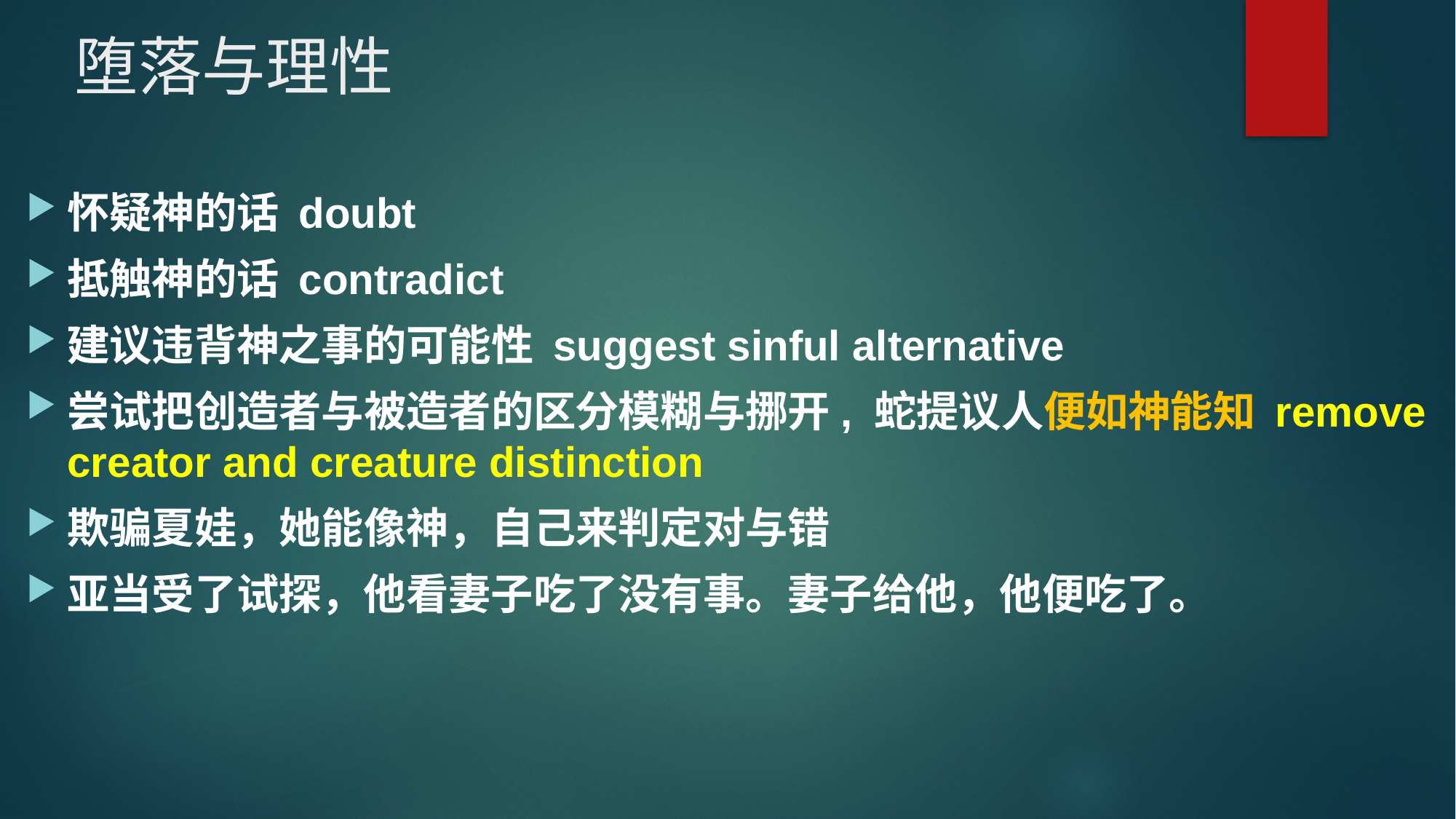

# 堕落与理性

怀疑神的话 doubt
抵触神的话 contradict
建议违背神之事的可能性 suggest sinful alternative
尝试把创造者与被造者的区分模糊与挪开, 蛇提议人便如神能知 remove creator and creature distinction
欺骗夏娃，她能像神，自己来判定对与错
亚当受了试探，他看妻子吃了没有事。妻子给他，他便吃了。